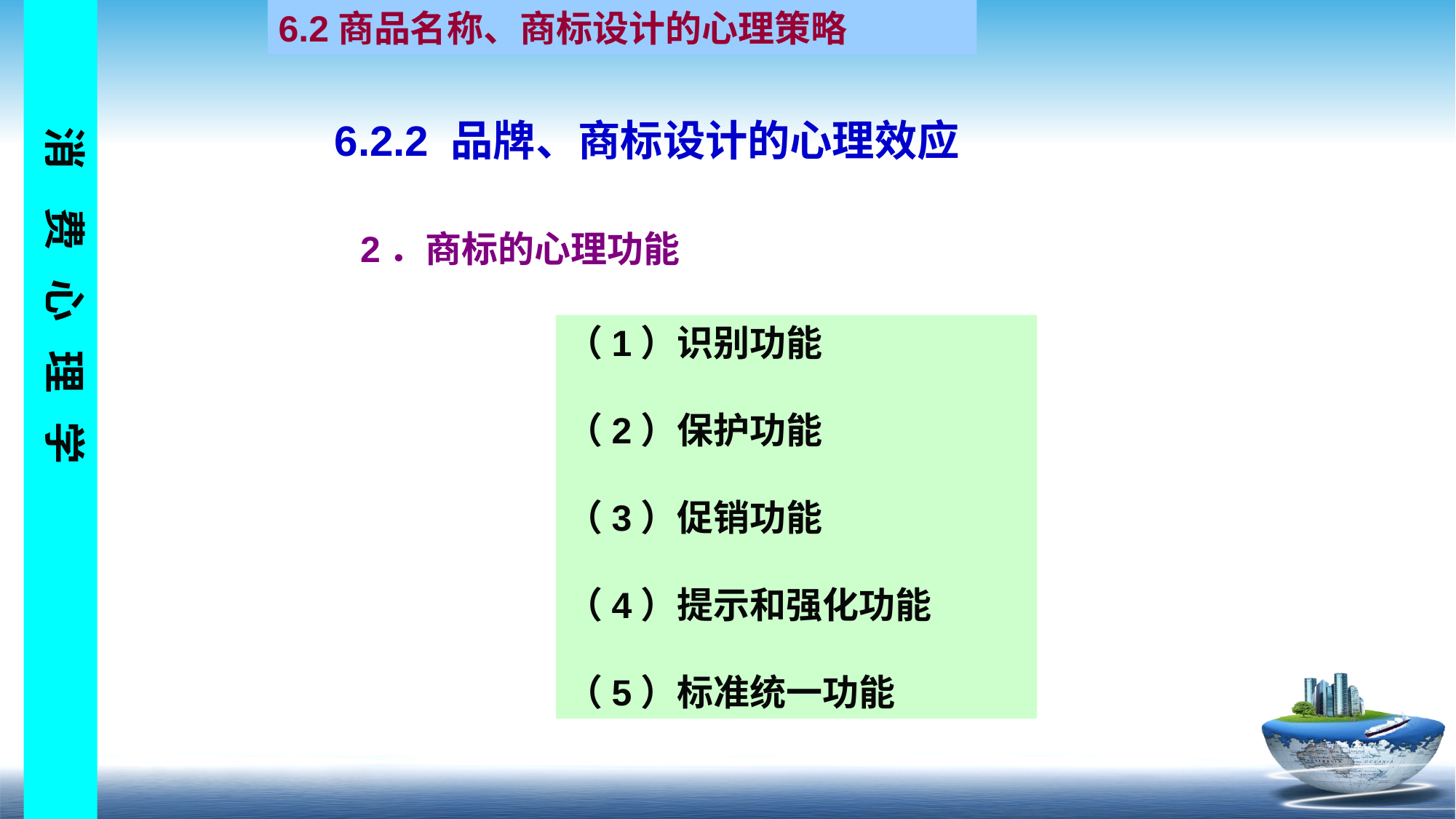

6.2商品名称、商标设计的心理策略
6.2.2 品牌、商标设计的心理效应
2．商标的心理功能
（1）识别功能

（2）保护功能

（3）促销功能

（4）提示和强化功能
（5）标准统一功能